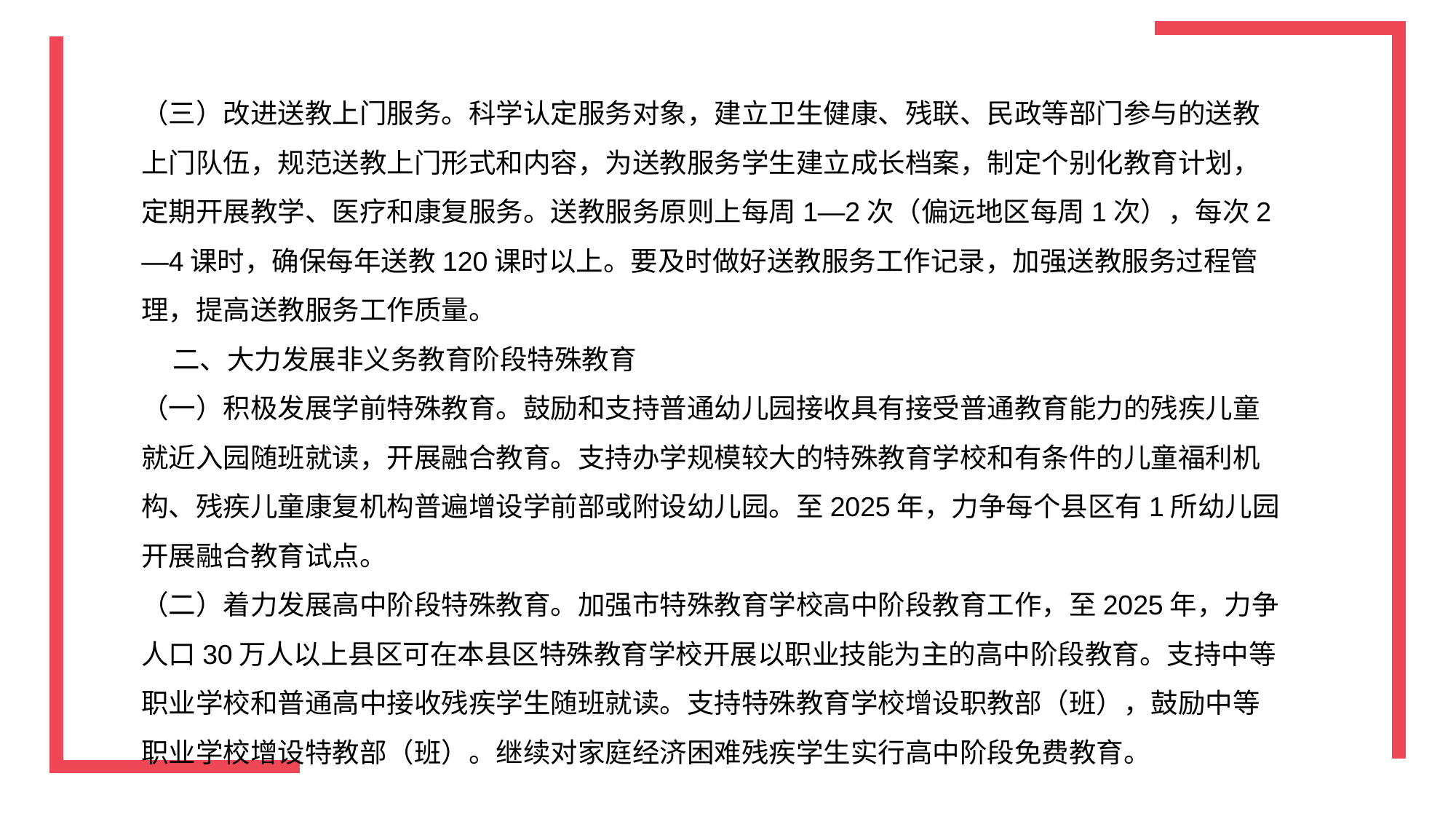

（三）改进送教上门服务。科学认定服务对象，建立卫生健康、残联、民政等部门参与的送教上门队伍，规范送教上门形式和内容，为送教服务学生建立成长档案，制定个别化教育计划，定期开展教学、医疗和康复服务。送教服务原则上每周1—2次（偏远地区每周1次），每次2—4课时，确保每年送教120课时以上。要及时做好送教服务工作记录，加强送教服务过程管理，提高送教服务工作质量。
    二、大力发展非义务教育阶段特殊教育
（一）积极发展学前特殊教育。鼓励和支持普通幼儿园接收具有接受普通教育能力的残疾儿童就近入园随班就读，开展融合教育。支持办学规模较大的特殊教育学校和有条件的儿童福利机构、残疾儿童康复机构普遍增设学前部或附设幼儿园。至2025年，力争每个县区有1所幼儿园开展融合教育试点。
（二）着力发展高中阶段特殊教育。加强市特殊教育学校高中阶段教育工作，至2025年，力争人口30万人以上县区可在本县区特殊教育学校开展以职业技能为主的高中阶段教育。支持中等职业学校和普通高中接收残疾学生随班就读。支持特殊教育学校增设职教部（班），鼓励中等职业学校增设特教部（班）。继续对家庭经济困难残疾学生实行高中阶段免费教育。